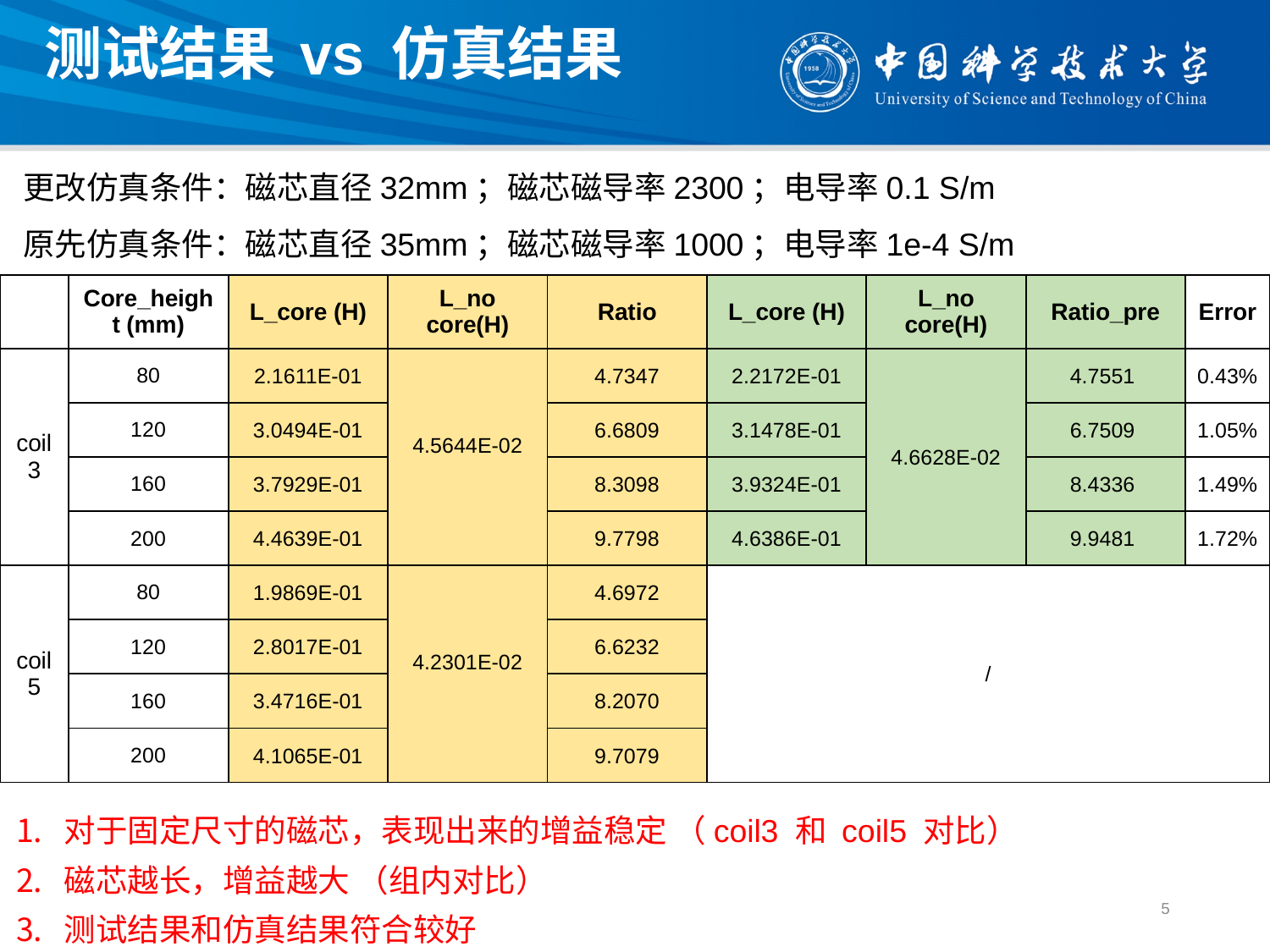

测试结果 vs 仿真结果
更改仿真条件：磁芯直径32mm；磁芯磁导率2300；电导率0.1 S/m
原先仿真条件：磁芯直径35mm；磁芯磁导率1000；电导率1e-4 S/m
|  | Core\_height (mm) | L\_core (H) | L\_no core(H) | Ratio | L\_core (H) | L\_no core(H) | Ratio\_pre | Error |
| --- | --- | --- | --- | --- | --- | --- | --- | --- |
| coil3 | 80 | 2.1611E-01 | 4.5644E-02 | 4.7347 | 2.2172E-01 | 4.6628E-02 | 4.7551 | 0.43% |
|  | 120 | 3.0494E-01 |  | 6.6809 | 3.1478E-01 | / | 6.7509 | 1.05% |
|  | 160 | 3.7929E-01 |  | 8.3098 | 3.9324E-01 | / | 8.4336 | 1.49% |
|  | 200 | 4.4639E-01 |  | 9.7798 | 4.6386E-01 | 4.5000E-01 | 9.9481 | 1.72% |
| coil5 | 80 | 1.9869E-01 | 4.2301E-02 | 4.6972 | / |  |  |  |
|  | 120 | 2.8017E-01 |  | 6.6232 |  |  |  |  |
|  | 160 | 3.4716E-01 |  | 8.2070 |  |  |  |  |
|  | 200 | 4.1065E-01 |  | 9.7079 |  |  |  |  |
对于固定尺寸的磁芯，表现出来的增益稳定 （coil3 和 coil5 对比）
磁芯越长，增益越大 （组内对比）
测试结果和仿真结果符合较好
5